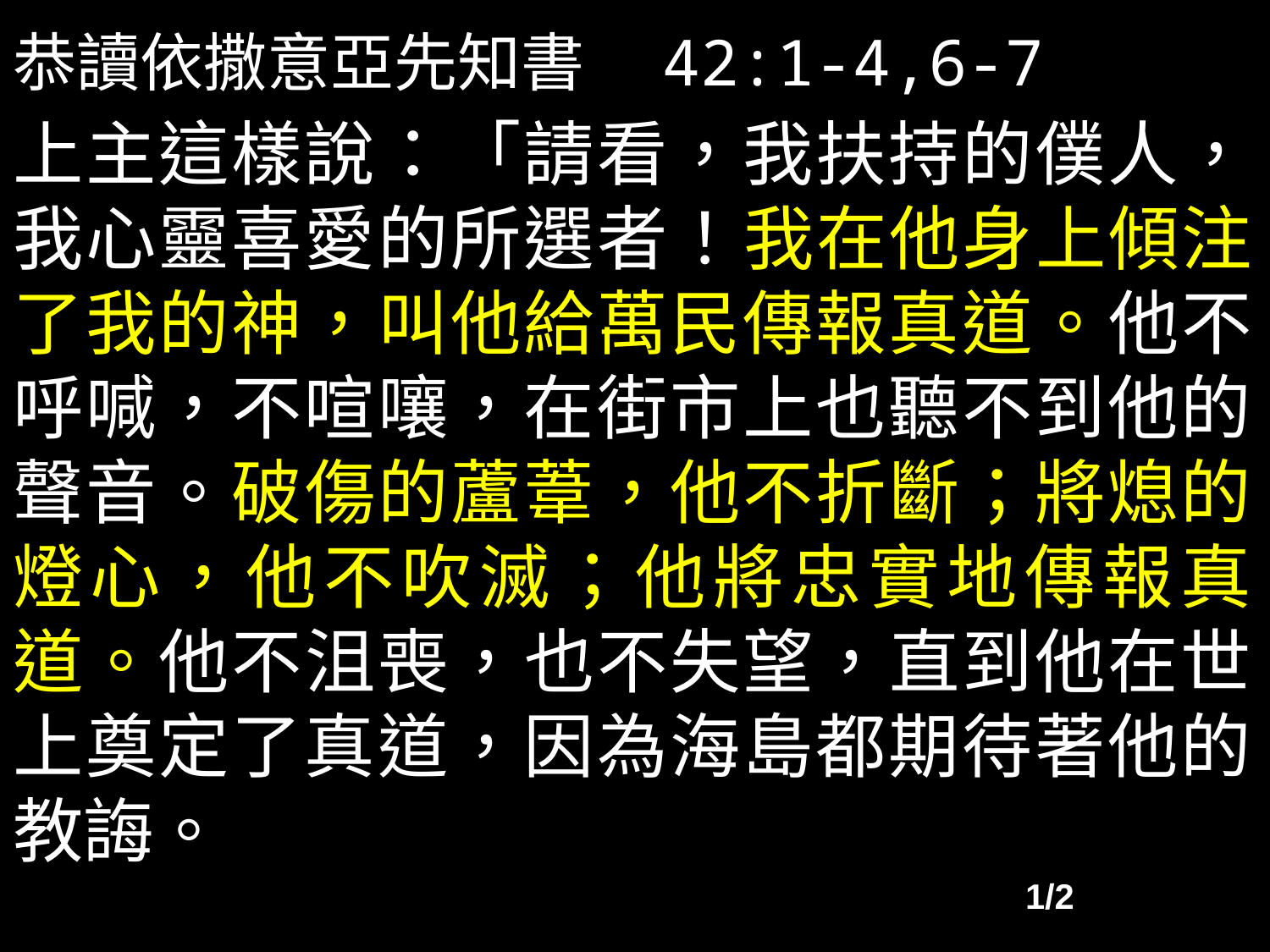

恭讀依撒意亞先知書　42:1-4,6-7
上主這樣說：「請看，我扶持的僕人，我心靈喜愛的所選者！我在他身上傾注了我的神，叫他給萬民傳報真道。他不呼喊，不喧嚷，在街市上也聽不到他的聲音。破傷的蘆葦，他不折斷；將熄的燈心，他不吹滅；他將忠實地傳報真道。他不沮喪，也不失望，直到他在世上奠定了真道，因為海島都期待著他的教誨。
1/2